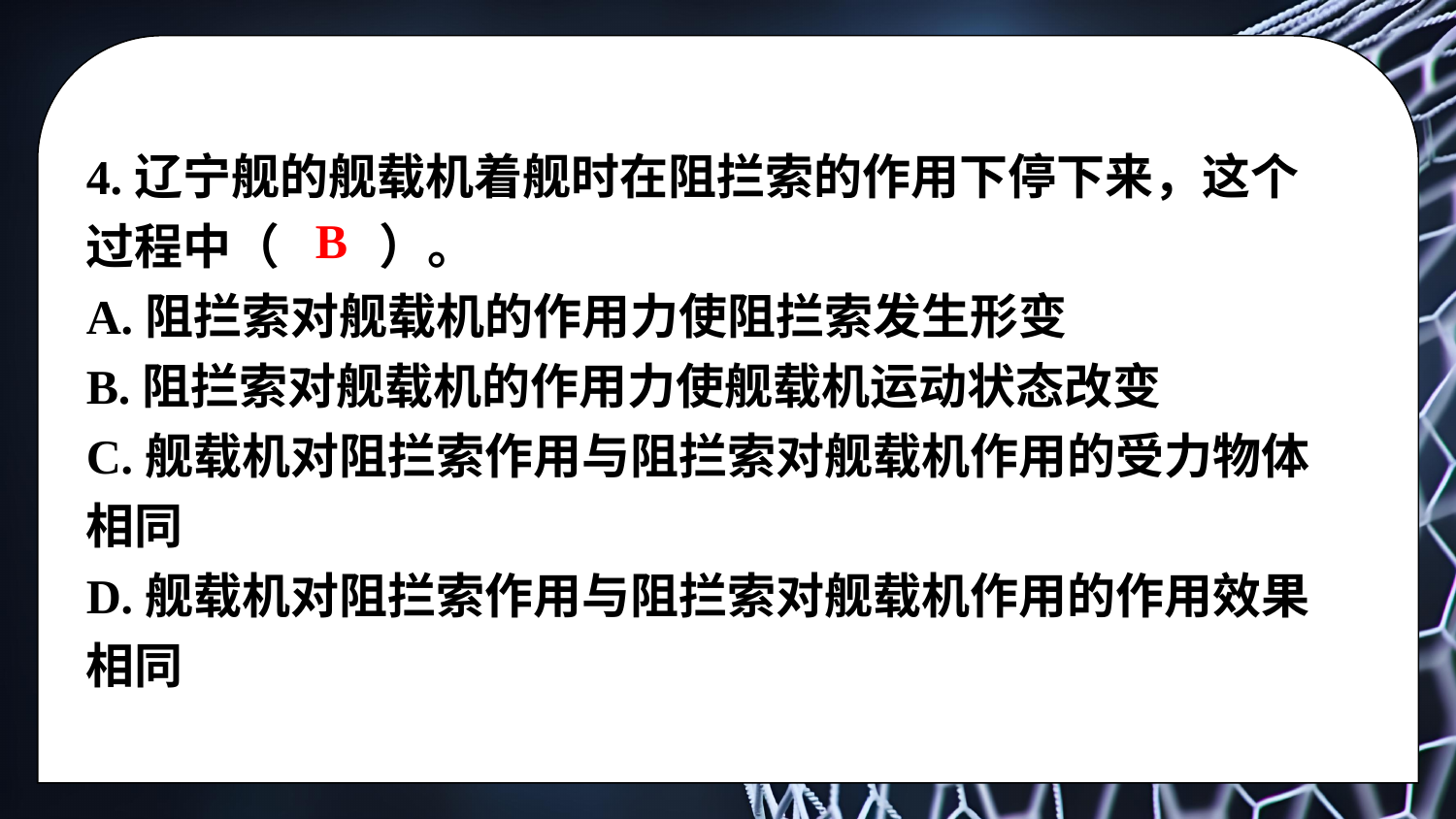

4.辽宁舰的舰载机着舰时在阻拦索的作用下停下来，这个过程中（         ）。
A.阻拦索对舰载机的作用力使阻拦索发生形变
B.阻拦索对舰载机的作用力使舰载机运动状态改变
C.舰载机对阻拦索作用与阻拦索对舰载机作用的受力物体相同
D.舰载机对阻拦索作用与阻拦索对舰载机作用的作用效果相同
B